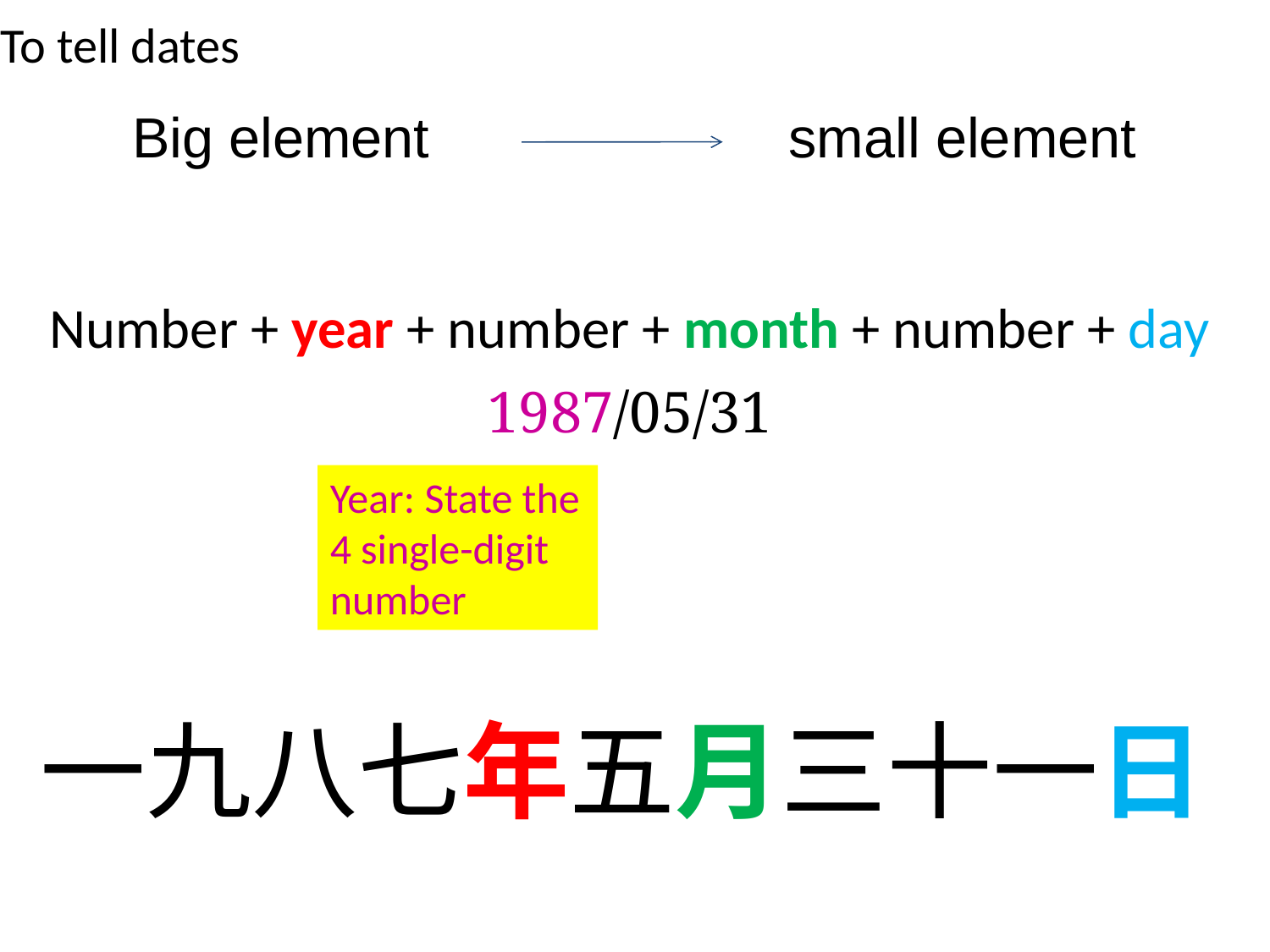

To tell dates
Big element                       small element
Number + year + number + month + number + day
1987/05/31
Year: State the 4 single-digit number
一九八七年五月三十一日